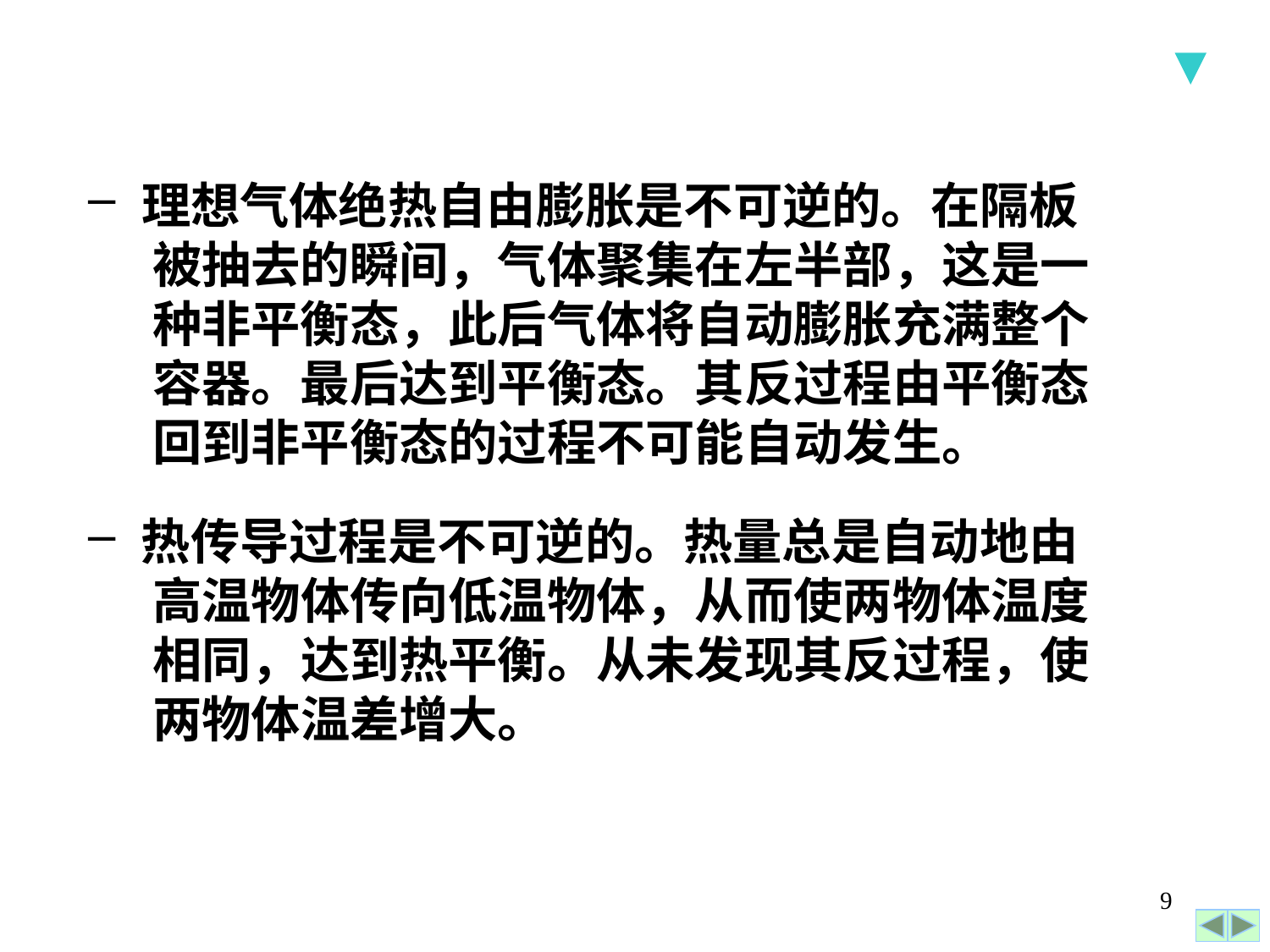

理想气体绝热自由膨胀是不可逆的。在隔板
  被抽去的瞬间，气体聚集在左半部，这是一
  种非平衡态，此后气体将自动膨胀充满整个
  容器。最后达到平衡态。其反过程由平衡态
  回到非平衡态的过程不可能自动发生。
 热传导过程是不可逆的。热量总是自动地由
  高温物体传向低温物体，从而使两物体温度
  相同，达到热平衡。从未发现其反过程，使
  两物体温差增大。

9